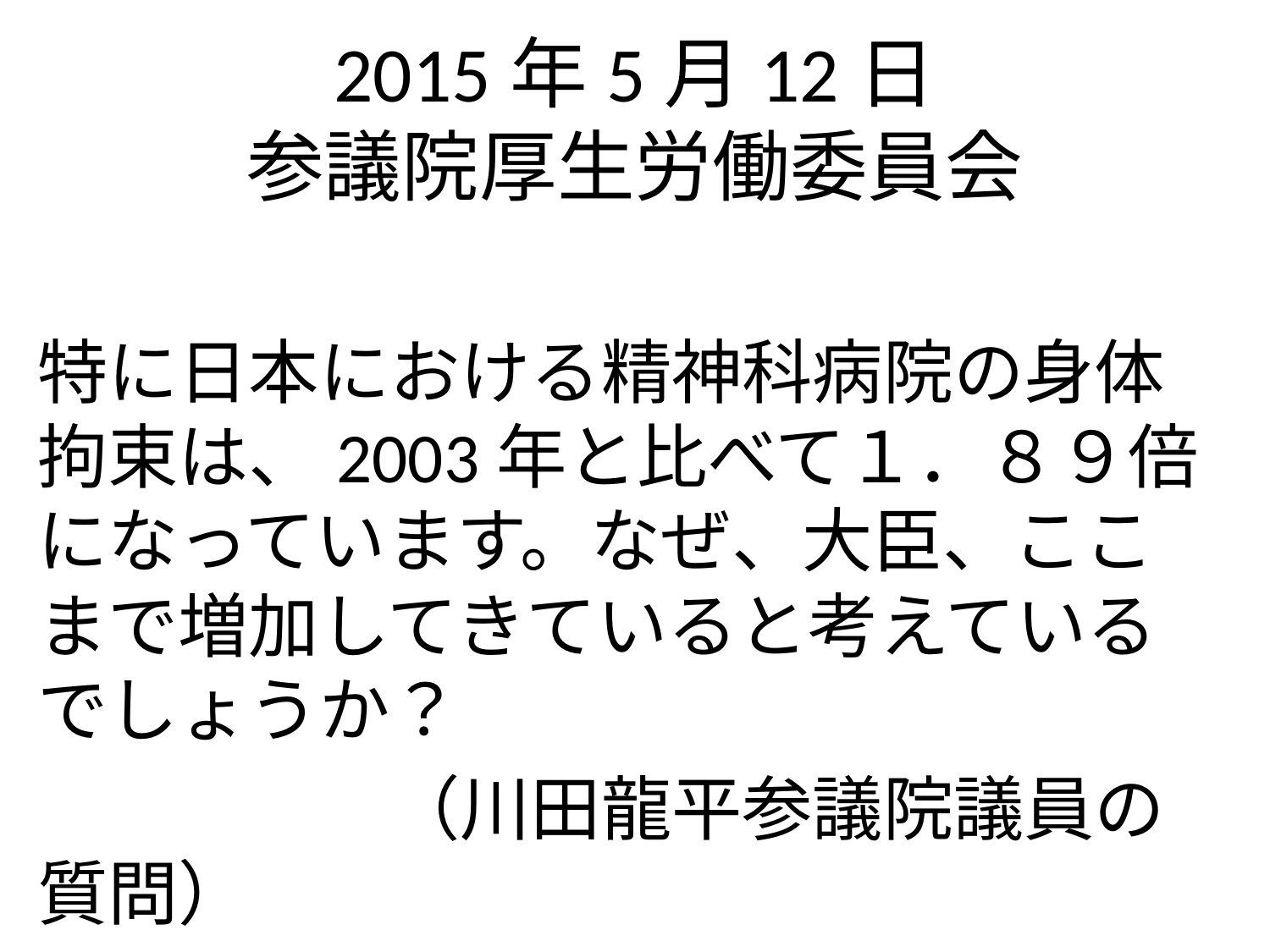

# 2015年5月12日 参議院厚生労働委員会

特に日本における精神科病院の身体拘束は、2003年と比べて１．８９倍になっています。なぜ、大臣、ここまで増加してきていると考えているでしょうか？
　　　　　（川田龍平参議院議員の質問）